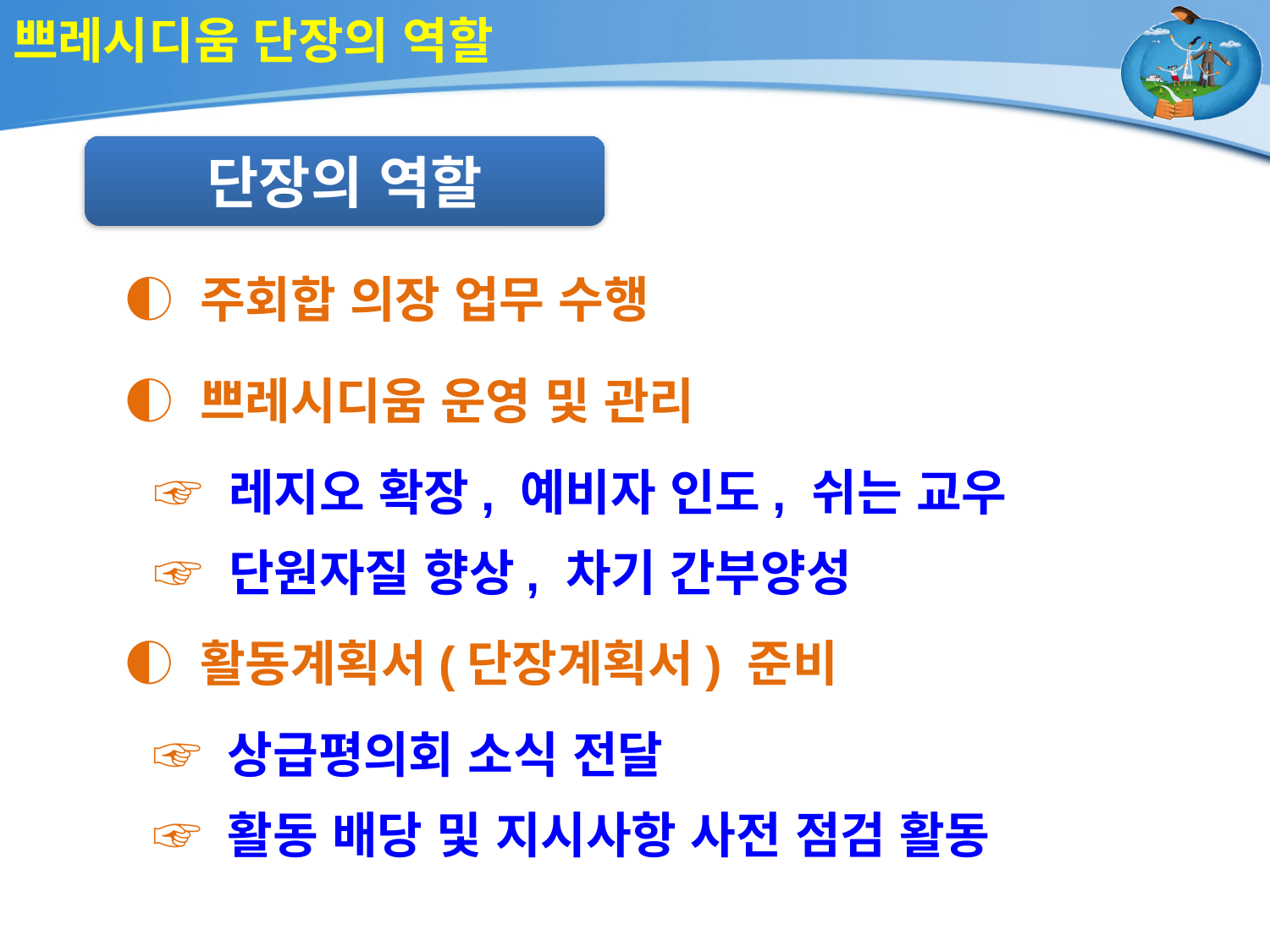

# 쁘레시디움 단장의 역할
단장의 역할
◐ 주회합 의장 업무 수행
◐ 쁘레시디움 운영 및 관리
   ☞ 레지오 확장, 예비자 인도, 쉬는 교우
   ☞ 단원자질 향상, 차기 간부양성
◐ 활동계획서(단장계획서) 준비
  ☞ 상급평의회 소식 전달
  ☞ 활동 배당 및 지시사항 사전 점검 활동